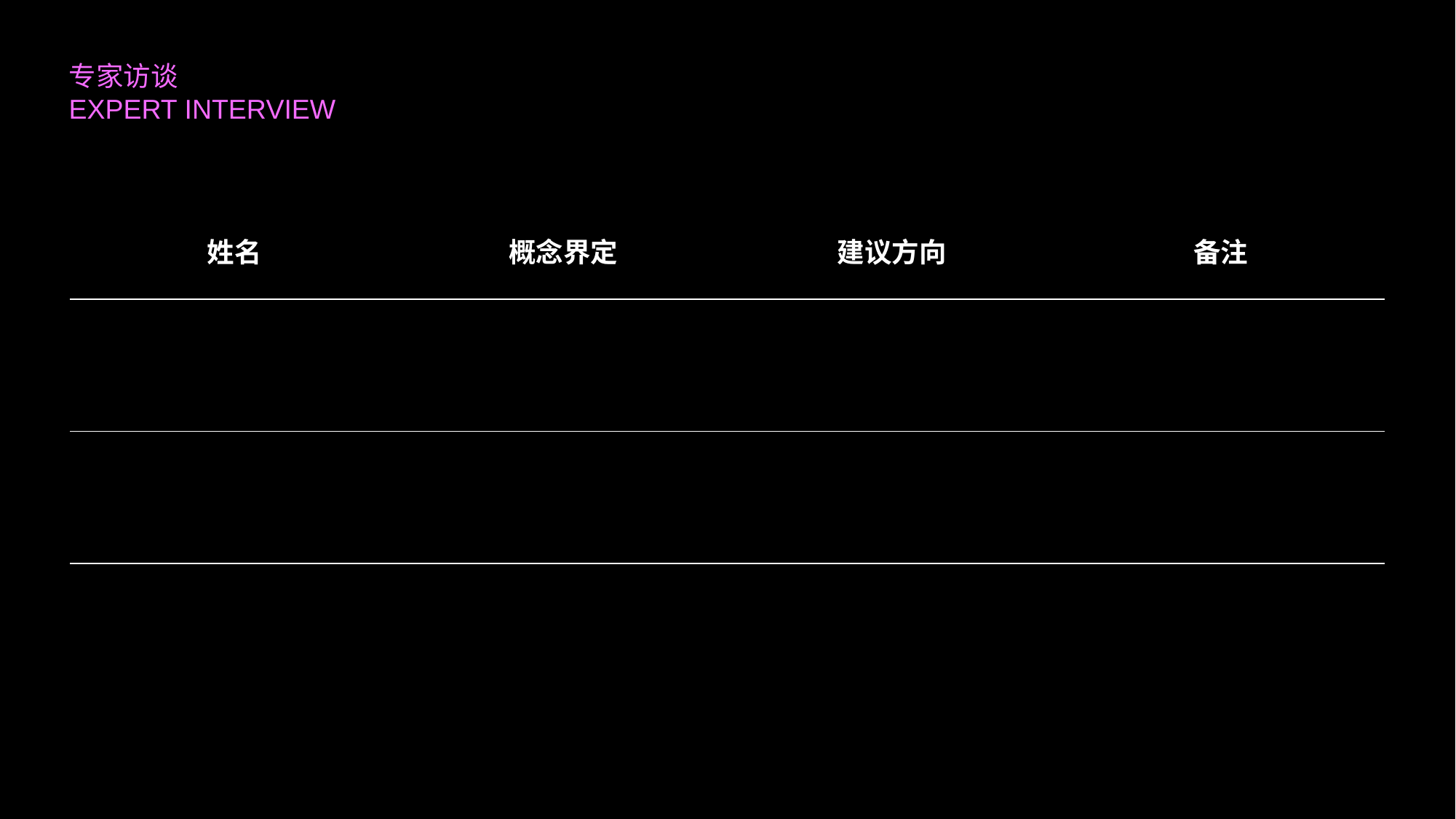

专家访谈
EXPERT INTERVIEW
| 姓名 | 概念界定 | 建议方向 | 备注 |
| --- | --- | --- | --- |
|  |  |  |  |
|  |  |  |  |
|  |  |  |  |